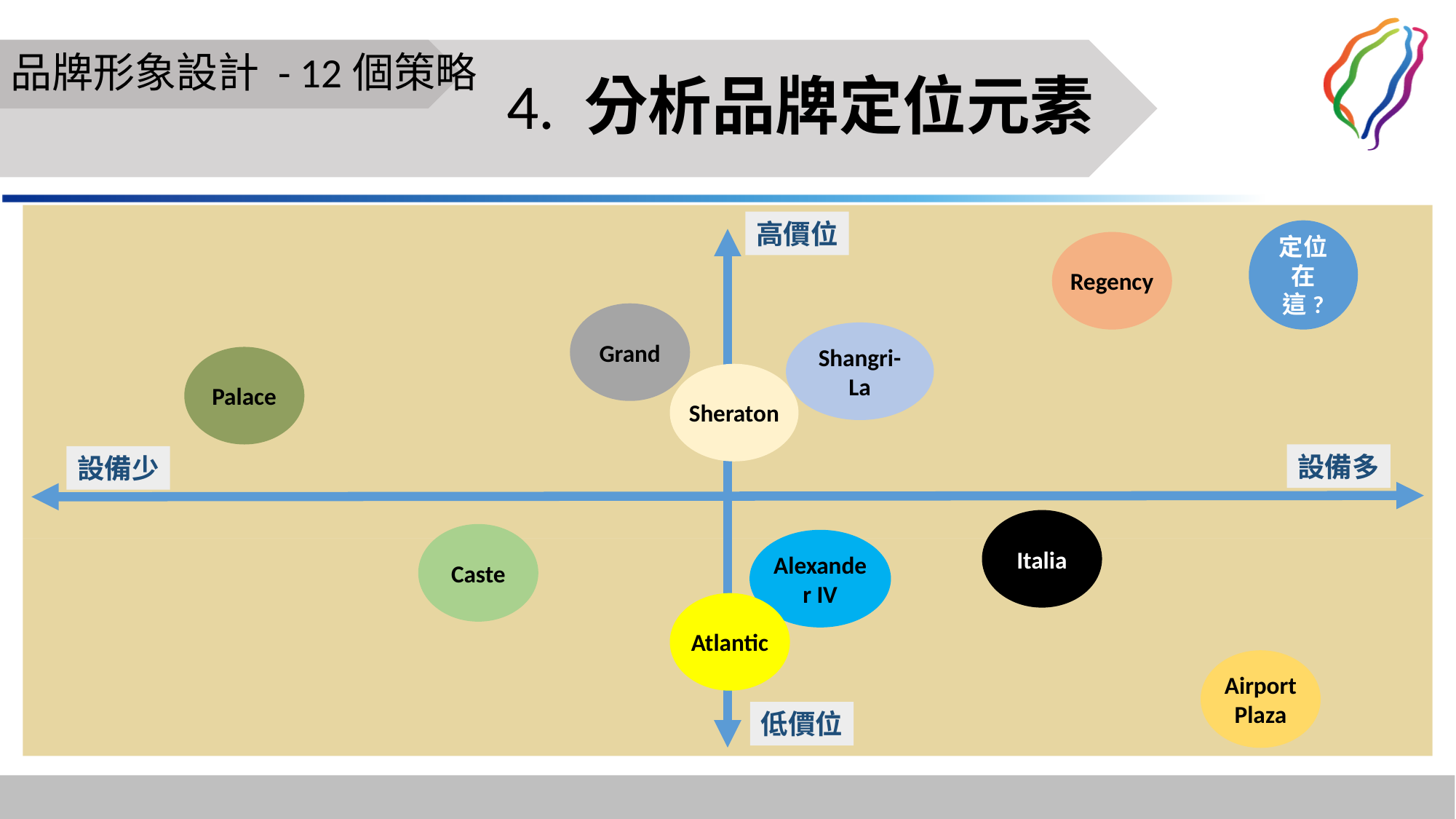

# 品牌形象設計 - 12個策略
4. 分析品牌定位元素

高價位
定位在這?
Regency
Grand
Shangri-La
Palace
Sheraton
設備多
設備少
Italia
Caste
Alexander IV

Atlantic
Airport Plaza
低價位